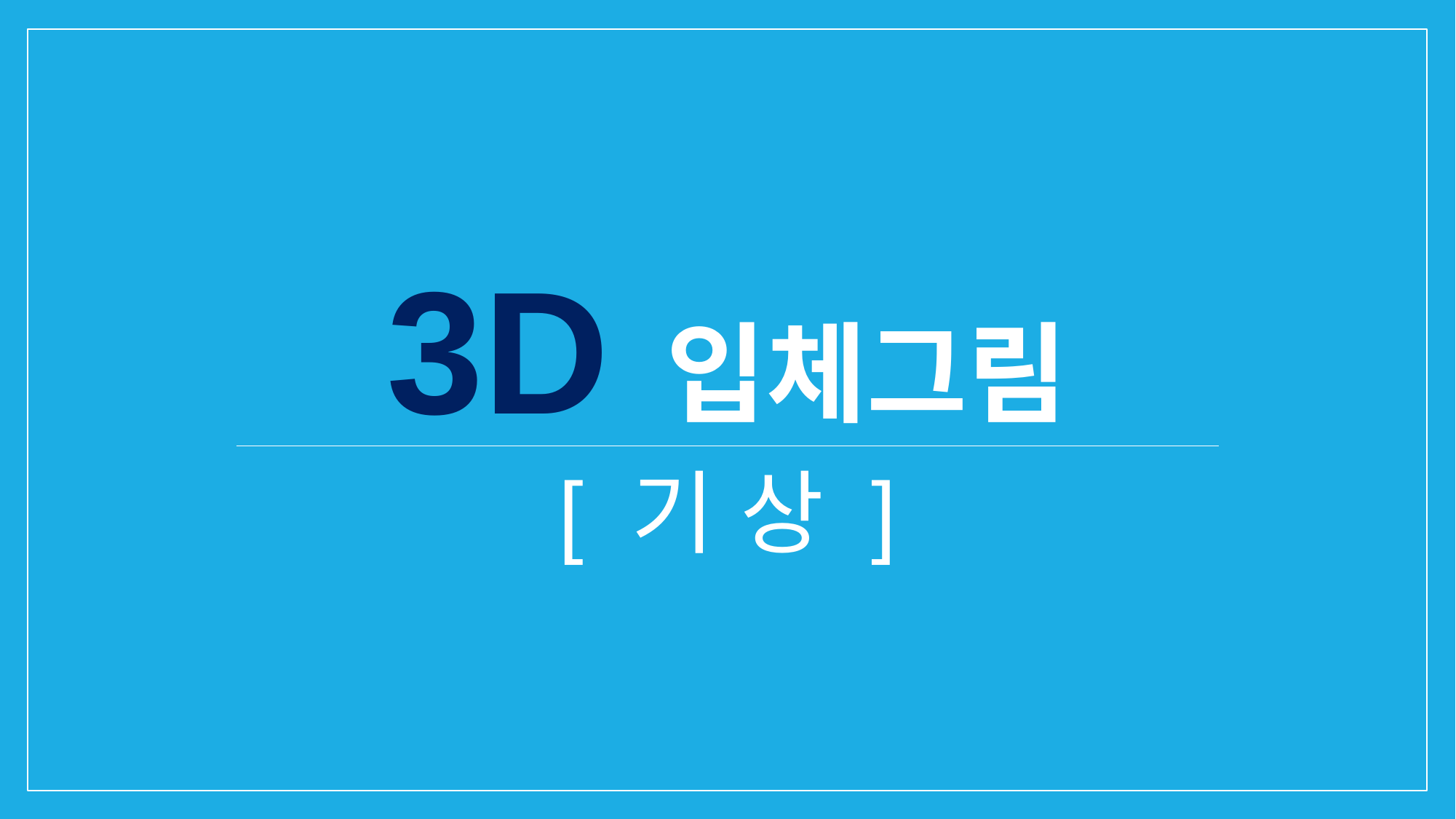

# 3D 입체그림
[ 기 상 ]